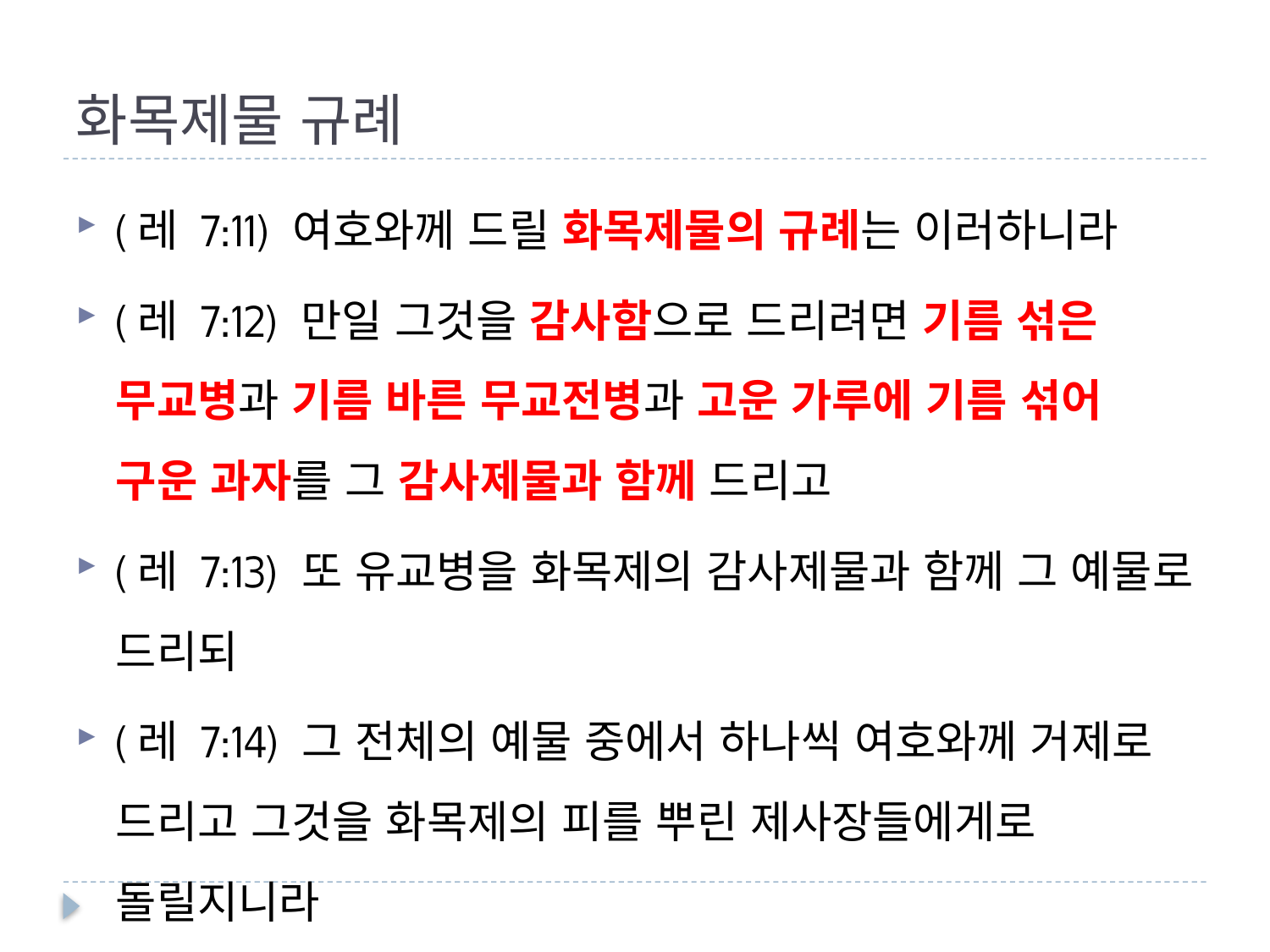

# 화목제물 규례
(레 7:11) 여호와께 드릴 화목제물의 규례는 이러하니라
(레 7:12) 만일 그것을 감사함으로 드리려면 기름 섞은 무교병과 기름 바른 무교전병과 고운 가루에 기름 섞어 구운 과자를 그 감사제물과 함께 드리고
(레 7:13) 또 유교병을 화목제의 감사제물과 함께 그 예물로 드리되
(레 7:14) 그 전체의 예물 중에서 하나씩 여호와께 거제로 드리고 그것을 화목제의 피를 뿌린 제사장들에게로 돌릴지니라